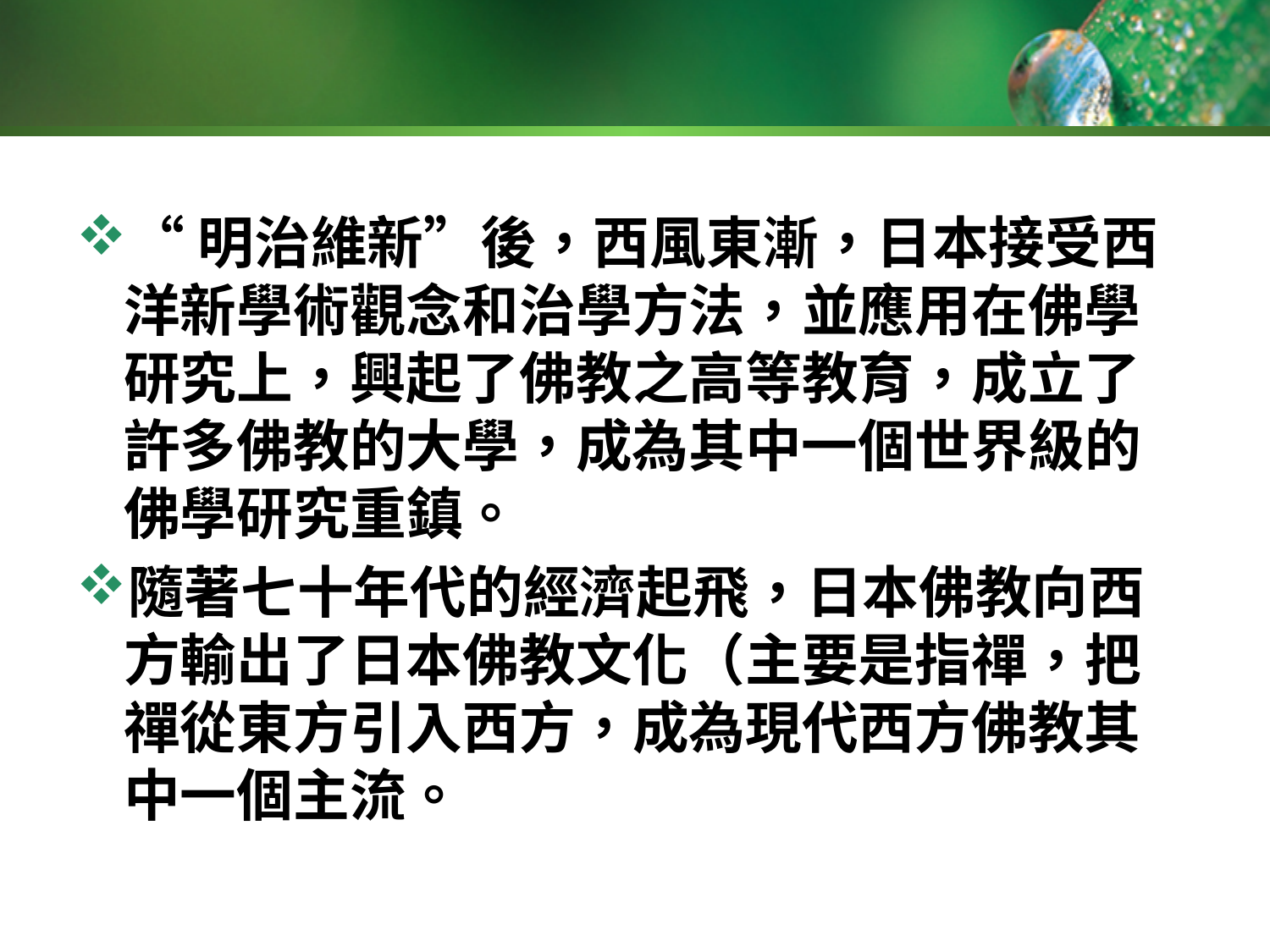

#
“明治維新”後，西風東漸，日本接受西洋新學術觀念和治學方法，並應用在佛學研究上，興起了佛教之高等教育，成立了許多佛教的大學，成為其中一個世界級的佛學研究重鎮。
隨著七十年代的經濟起飛，日本佛教向西方輸出了日本佛教文化（主要是指禪，把禪從東方引入西方，成為現代西方佛教其中一個主流。